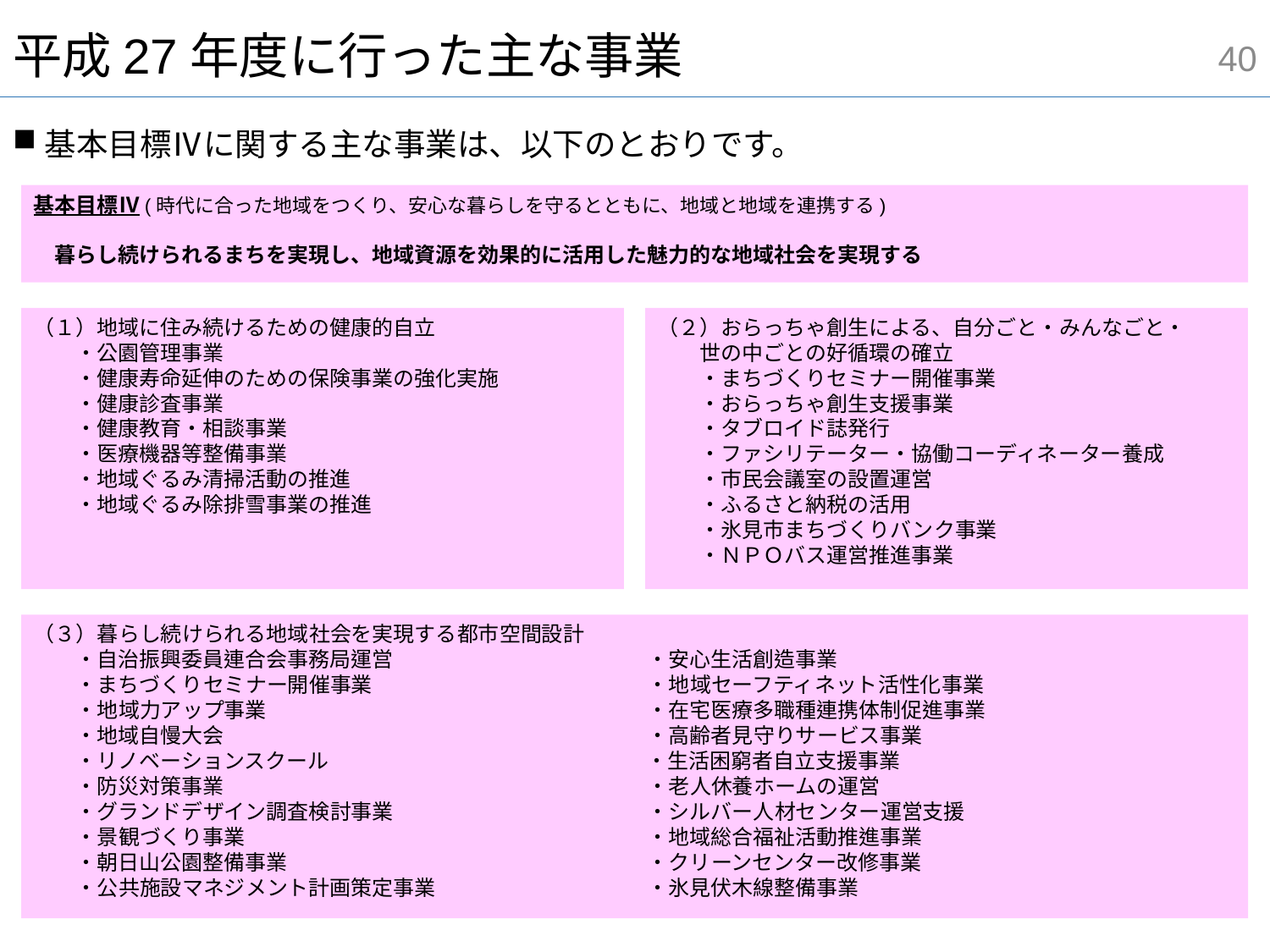

40
# 平成27年度に行った主な事業
基本目標Ⅳに関する主な事業は、以下のとおりです。
基本目標Ⅳ(時代に合った地域をつくり、安心な暮らしを守るとともに、地域と地域を連携する)

　暮らし続けられるまちを実現し、地域資源を効果的に活用した魅力的な地域社会を実現する
（１）地域に住み続けるための健康的自立
　　・公園管理事業
　　・健康寿命延伸のための保険事業の強化実施
　　・健康診査事業
　　・健康教育・相談事業
　　・医療機器等整備事業
　　・地域ぐるみ清掃活動の推進
　　・地域ぐるみ除排雪事業の推進
（２）おらっちゃ創生による、自分ごと・みんなごと・
　　世の中ごとの好循環の確立
　　・まちづくりセミナー開催事業
　　・おらっちゃ創生支援事業
　　・タブロイド誌発行
　　・ファシリテーター・協働コーディネーター養成
　　・市民会議室の設置運営
　　・ふるさと納税の活用
　　・氷見市まちづくりバンク事業
　　・ＮＰＯバス運営推進事業
（３）暮らし続けられる地域社会を実現する都市空間設計
　　・自治振興委員連合会事務局運営　　　　　　　　　　　　・安心生活創造事業
　　・まちづくりセミナー開催事業　　　　　　　　　　　　　・地域セーフティネット活性化事業
　　・地域力アップ事業　　　　　　　　　　　　　　　　　　・在宅医療多職種連携体制促進事業
　　・地域自慢大会　　　　　　　　　　　　　　　　　　　　・高齢者見守りサービス事業
　　・リノベーションスクール　　　　　　　　　　　　　　　・生活困窮者自立支援事業
　　・防災対策事業　　　　　　　　　　　　　　　　　　　　・老人休養ホームの運営
　　・グランドデザイン調査検討事業　　　　　　　　　　　　・シルバー人材センター運営支援
　　・景観づくり事業　　　　　　　　　　　　　　　　　　　・地域総合福祉活動推進事業
　　・朝日山公園整備事業　　　　　　　　　　　　　　　　　・クリーンセンター改修事業
　　・公共施設マネジメント計画策定事業　　　　　　　　　　・氷見伏木線整備事業